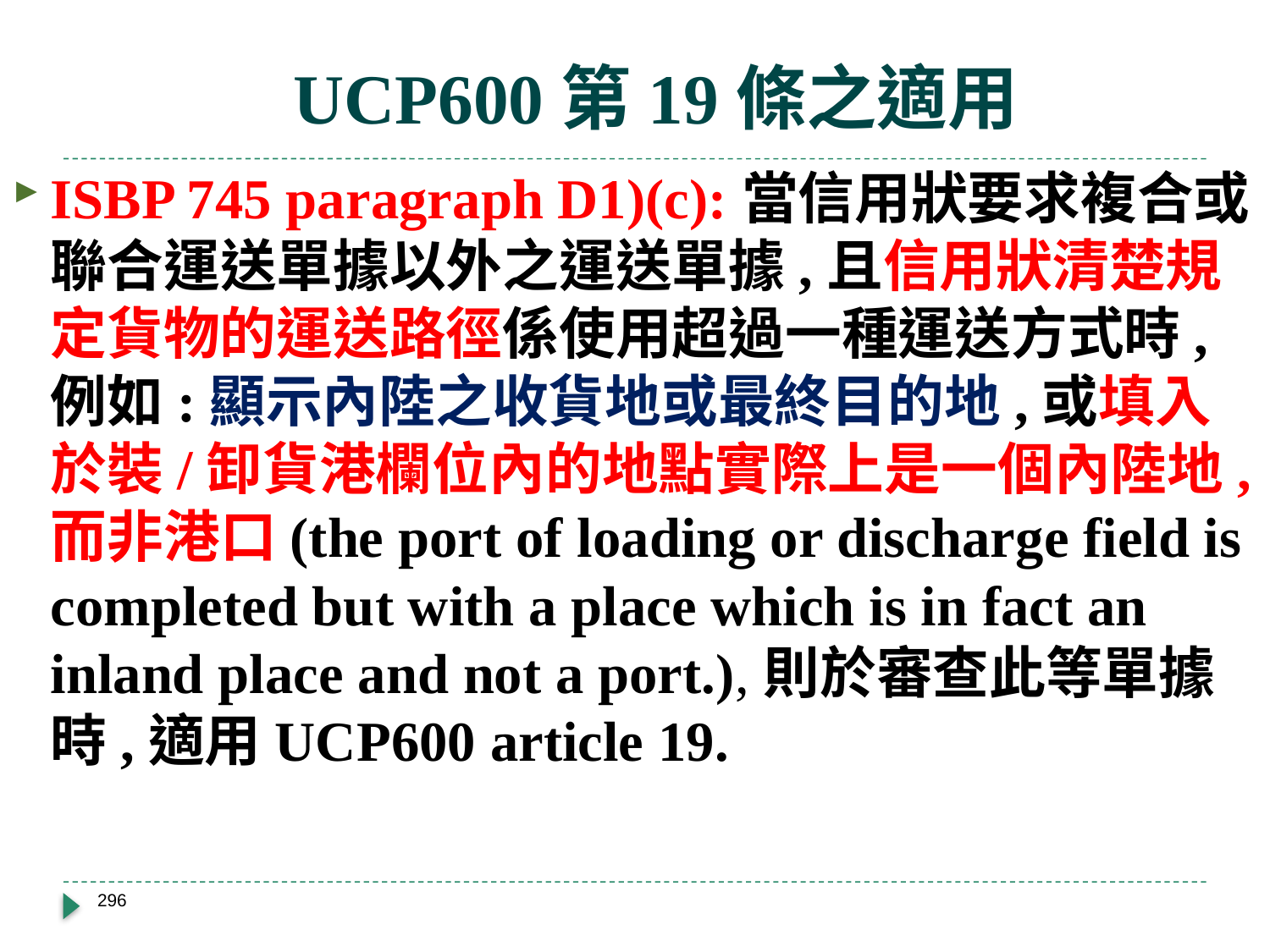

# UCP600第19條之適用
ISBP 745 paragraph D1)(c):當信用狀要求複合或聯合運送單據以外之運送單據,且信用狀清楚規定貨物的運送路徑係使用超過一種運送方式時,例如:顯示內陸之收貨地或最終目的地,或填入於裝/卸貨港欄位內的地點實際上是一個內陸地,而非港口(the port of loading or discharge field is completed but with a place which is in fact an inland place and not a port.),則於審查此等單據時,適用UCP600 article 19.
296